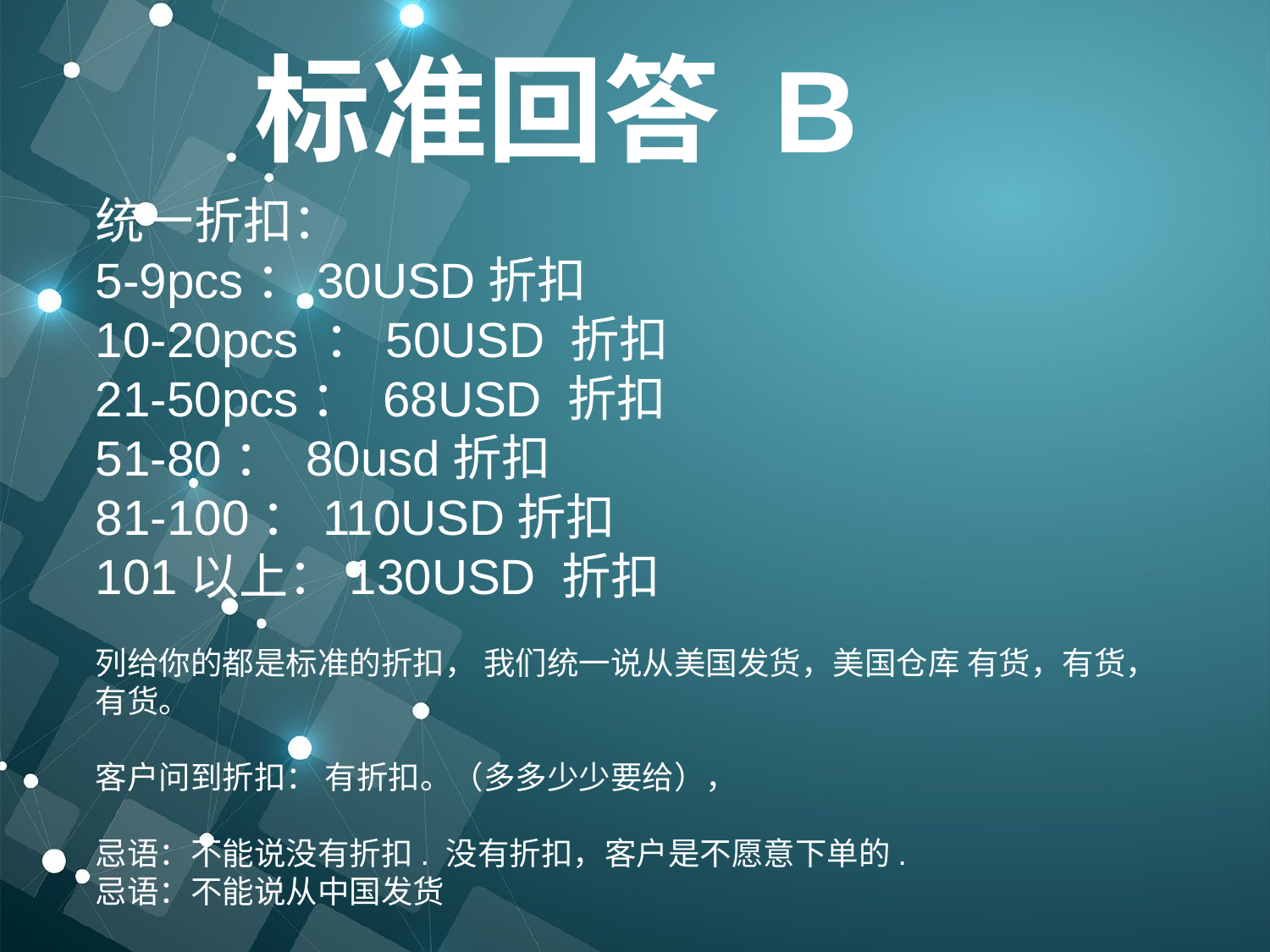

标准回答 B
统一折扣：
5-9pcs：30USD折扣
10-20pcs ：50USD 折扣
21-50pcs： 68USD 折扣
51-80： 80usd折扣
81-100：110USD折扣
101以上：130USD 折扣

列给你的都是标准的折扣， 我们统一说从美国发货，美国仓库 有货，有货，有货。

客户问到折扣： 有折扣。（多多少少要给），

忌语：不能说没有折扣. 没有折扣，客户是不愿意下单的.
忌语：不能说从中国发货